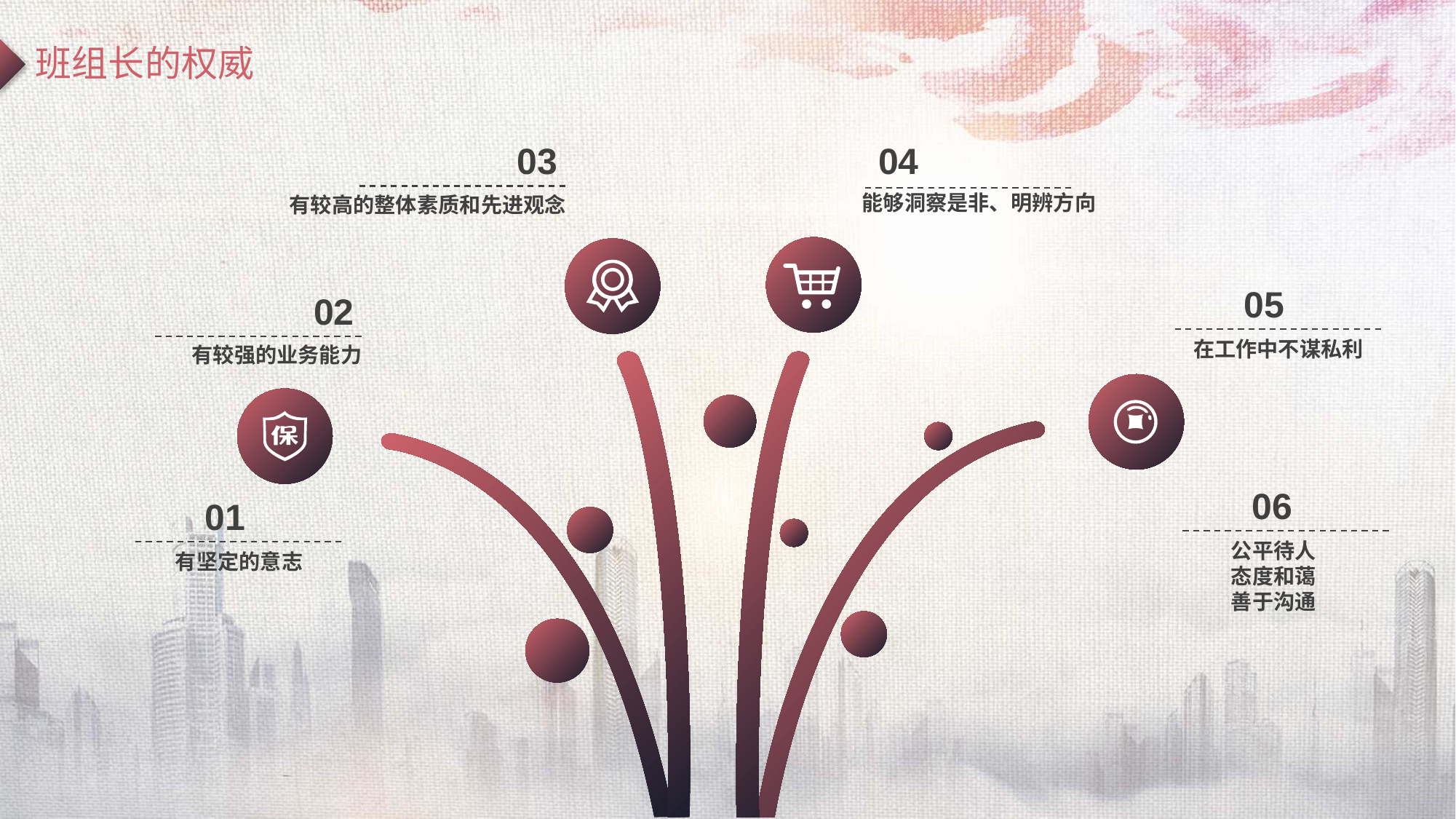

班组长的权威

04
能够洞察是非、明辨方向
03
有较高的整体素质和先进观念

05
在工作中不谋私利
02
有较强的业务能力

06
公平待人
态度和蔼
善于沟通
01
有坚定的意志